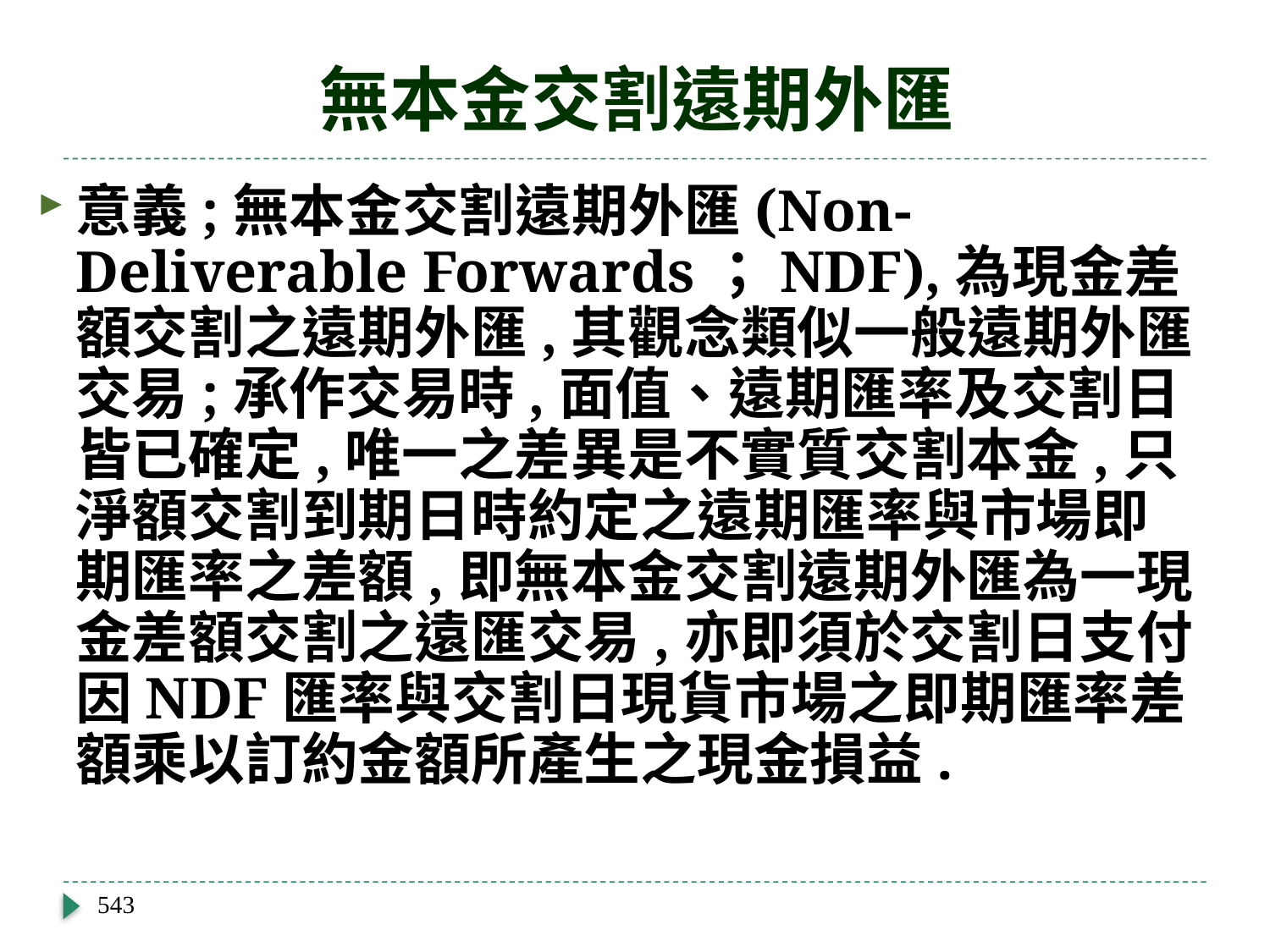

# 無本金交割遠期外匯
意義;無本金交割遠期外匯(Non-Deliverable Forwards；NDF),為現金差額交割之遠期外匯,其觀念類似一般遠期外匯交易;承作交易時,面值、遠期匯率及交割日皆已確定,唯一之差異是不實質交割本金,只淨額交割到期日時約定之遠期匯率與市場即期匯率之差額,即無本金交割遠期外匯為一現金差額交割之遠匯交易,亦即須於交割日支付因NDF匯率與交割日現貨市場之即期匯率差額乘以訂約金額所產生之現金損益.
543